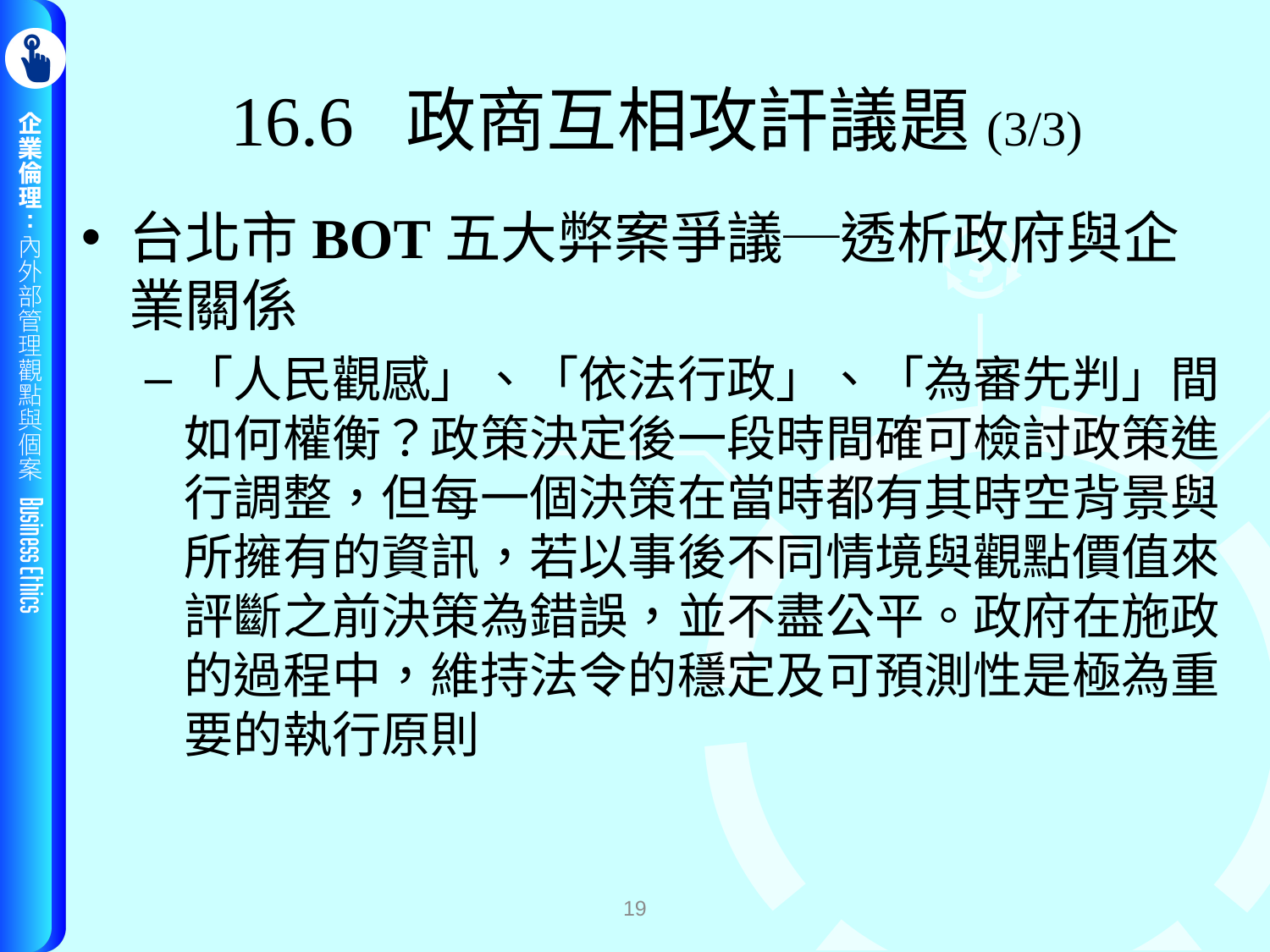

# 16.6  政商互相攻訐議題(3/3)
台北市BOT五大弊案爭議─透析政府與企業關係
「人民觀感」、「依法行政」、「為審先判」間如何權衡？政策決定後一段時間確可檢討政策進行調整，但每一個決策在當時都有其時空背景與所擁有的資訊，若以事後不同情境與觀點價值來評斷之前決策為錯誤，並不盡公平。政府在施政的過程中，維持法令的穩定及可預測性是極為重要的執行原則
19